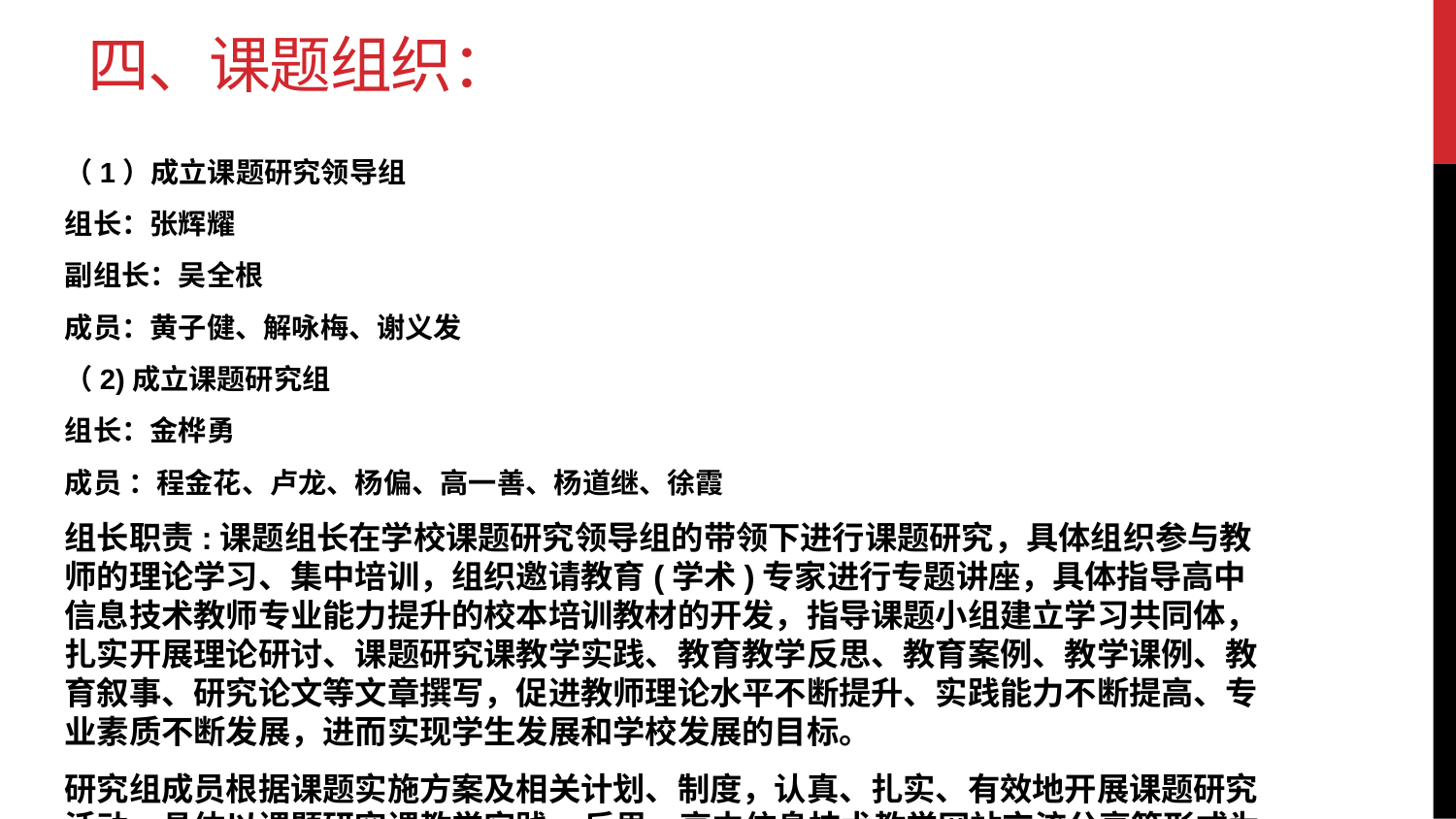

# 四、课题组织：
（1）成立课题研究领导组
组长：张辉耀
副组长：吴全根
成员：黄子健、解咏梅、谢义发
（2)成立课题研究组
组长：金桦勇
成员 ：程金花、卢龙、杨偏、高一善、杨道继、徐霞
组长职责:课题组长在学校课题研究领导组的带领下进行课题研究，具体组织参与教师的理论学习、集中培训，组织邀请教育(学术)专家进行专题讲座，具体指导高中信息技术教师专业能力提升的校本培训教材的开发，指导课题小组建立学习共同体，扎实开展理论研讨、课题研究课教学实践、教育教学反思、教育案例、教学课例、教育叙事、研究论文等文章撰写，促进教师理论水平不断提升、实践能力不断提高、专业素质不断发展，进而实现学生发展和学校发展的目标。
研究组成员根据课题实施方案及相关计划、制度，认真、扎实、有效地开展课题研究活动，具体以课题研究课教学实践+反思、高中信息技术教学网站交流分享等形式为载体，层层深入，完成课题研究工作，最终达到教师、学生、学校共同发展。